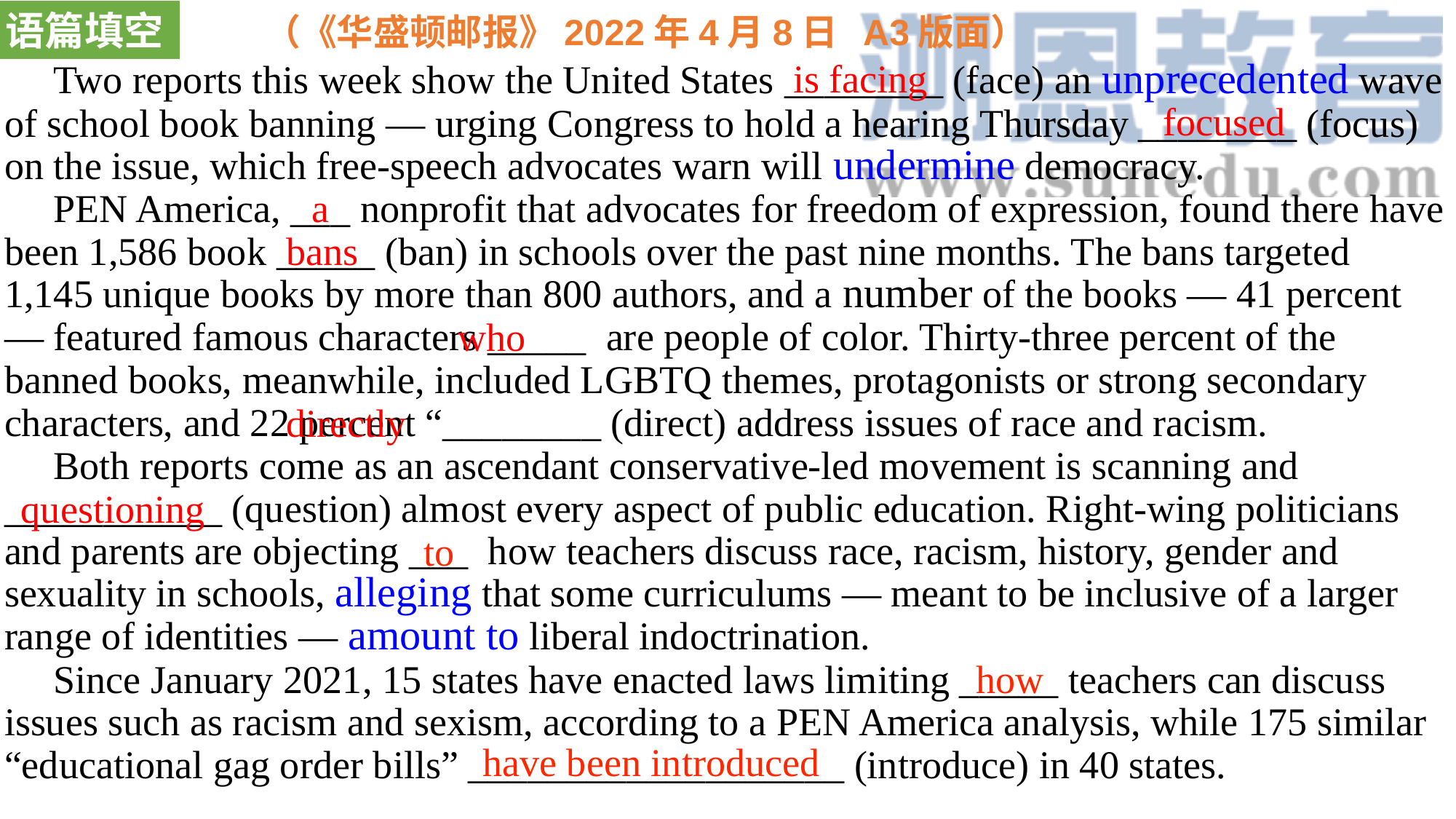

语篇填空
 （《华盛顿邮报》2022年4月8日  A3版面）
is facing
     Two reports this week show the United States ________ (face) an unprecedented wave of school book banning — urging Congress to hold a hearing Thursday ________ (focus) on the issue, which free-speech advocates warn will undermine democracy.
     PEN America, ___ nonprofit that advocates for freedom of expression, found there have been 1,586 book _____ (ban) in schools over the past nine months. The bans targeted 1,145 unique books by more than 800 authors, and a number of the books — 41 percent — featured famous characters _____  are people of color. Thirty-three percent of the banned books, meanwhile, included LGBTQ themes, protagonists or strong secondary characters, and 22 percent “________ (direct) address issues of race and racism.
     Both reports come as an ascendant conservative-led movement is scanning and
___________ (question) almost every aspect of public education. Right-wing politicians and parents are objecting ___  how teachers discuss race, racism, history, gender and sexuality in schools, alleging that some curriculums — meant to be inclusive of a larger range of identities — amount to liberal indoctrination.
     Since January 2021, 15 states have enacted laws limiting _____ teachers can discuss issues such as racism and sexism, according to a PEN America analysis, while 175 similar “educational gag order bills” ___________________ (introduce) in 40 states.
focused
a
bans
who
directly
questioning
to
how
have been introduced